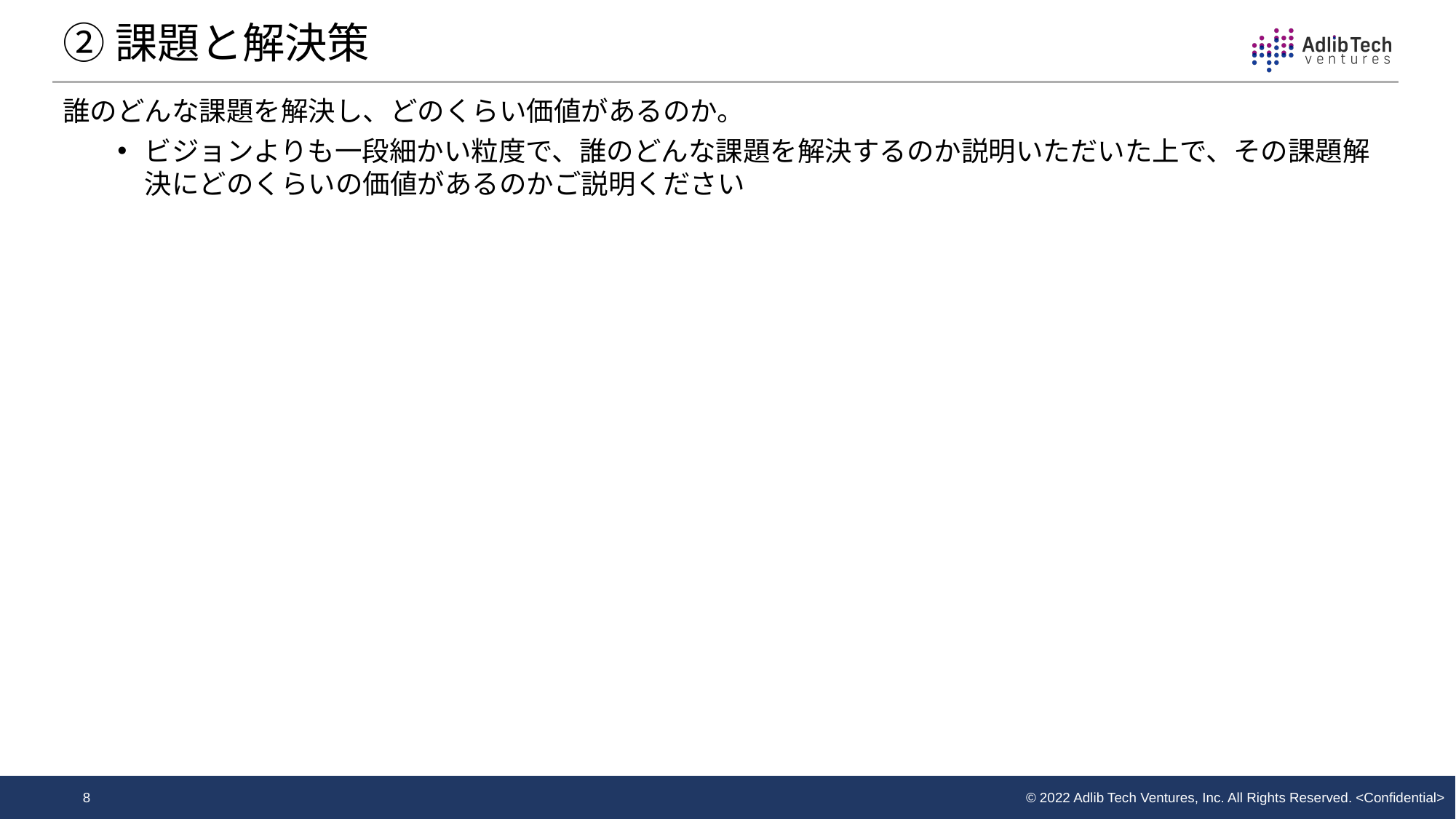

# ②課題と解決策
誰のどんな課題を解決し、どのくらい価値があるのか。
ビジョンよりも一段細かい粒度で、誰のどんな課題を解決するのか説明いただいた上で、その課題解決にどのくらいの価値があるのかご説明ください

8
© 2022 Adlib Tech Ventures, Inc. All Rights Reserved. <Confidential>